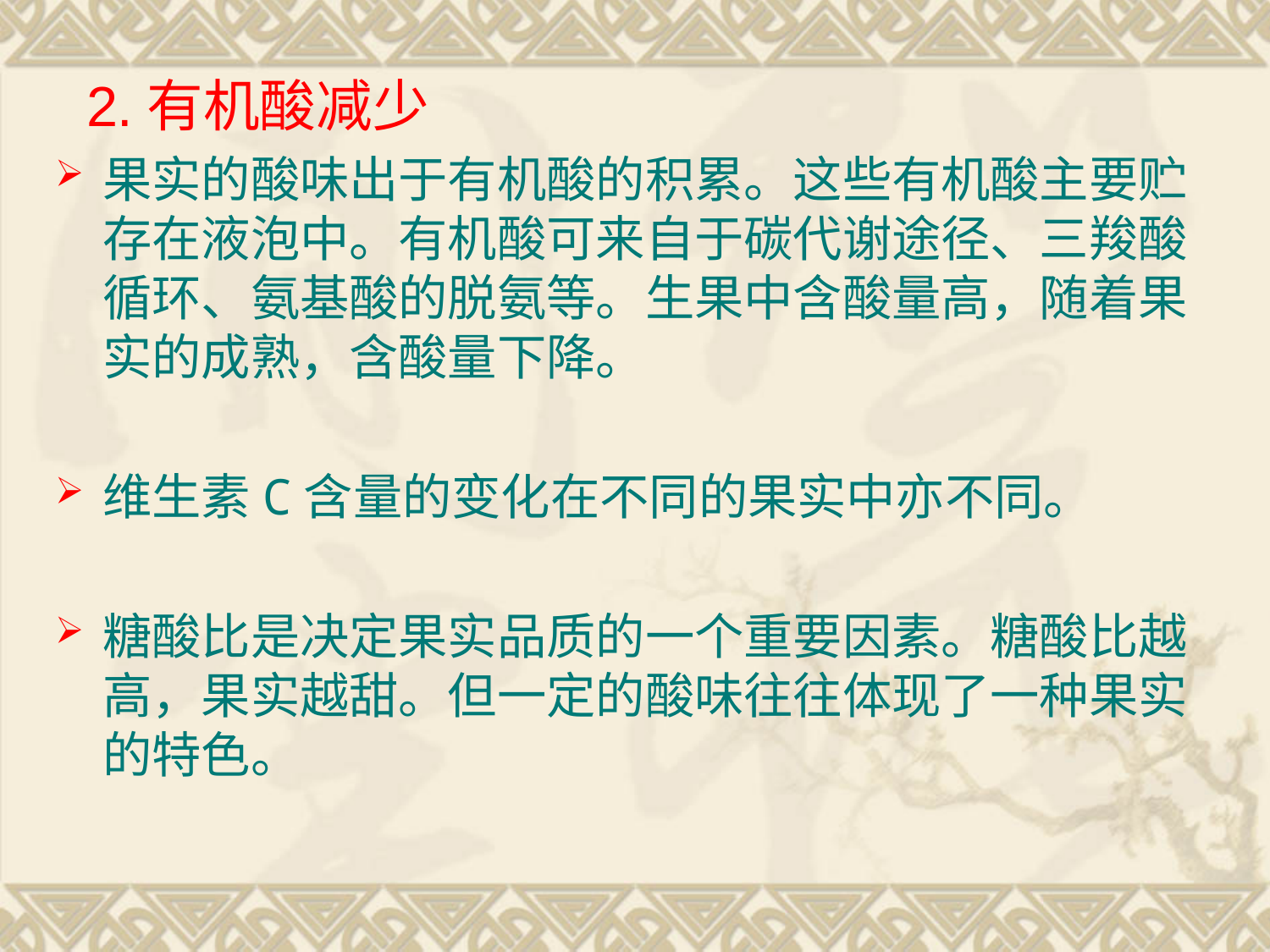

2.有机酸减少
果实的酸味出于有机酸的积累。这些有机酸主要贮存在液泡中。有机酸可来自于碳代谢途径、三羧酸循环、氨基酸的脱氨等。生果中含酸量高，随着果实的成熟，含酸量下降。

维生素C含量的变化在不同的果实中亦不同。

糖酸比是决定果实品质的一个重要因素。糖酸比越高，果实越甜。但一定的酸味往往体现了一种果实的特色。
21